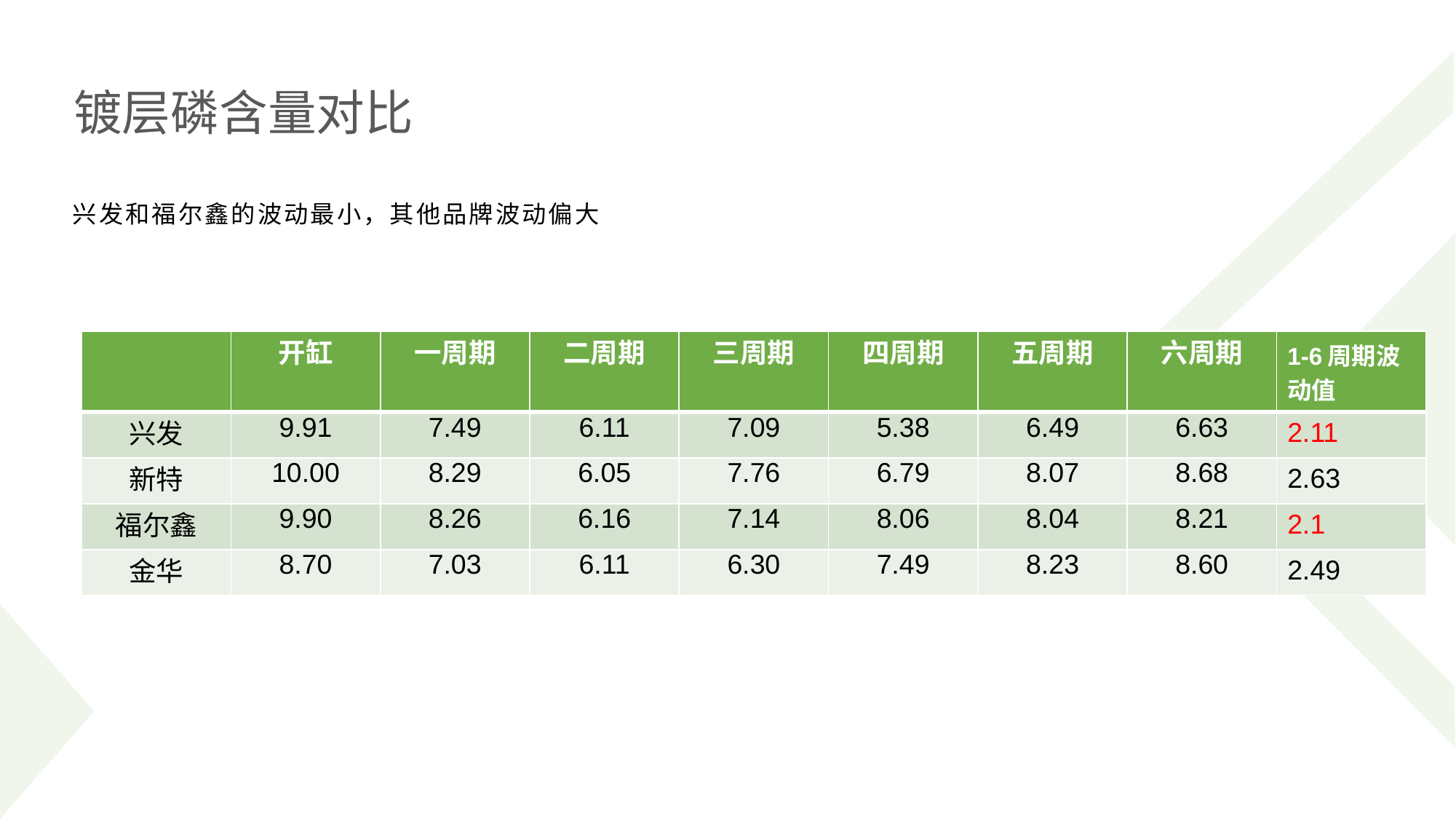

# 镀层磷含量对比
兴发和福尔鑫的波动最小，其他品牌波动偏大
|  | 开缸 | 一周期 | 二周期 | 三周期 | 四周期 | 五周期 | 六周期 | 1-6周期波动值 |
| --- | --- | --- | --- | --- | --- | --- | --- | --- |
| 兴发 | 9.91 | 7.49 | 6.11 | 7.09 | 5.38 | 6.49 | 6.63 | 2.11 |
| 新特 | 10.00 | 8.29 | 6.05 | 7.76 | 6.79 | 8.07 | 8.68 | 2.63 |
| 福尔鑫 | 9.90 | 8.26 | 6.16 | 7.14 | 8.06 | 8.04 | 8.21 | 2.1 |
| 金华 | 8.70 | 7.03 | 6.11 | 6.30 | 7.49 | 8.23 | 8.60 | 2.49 |